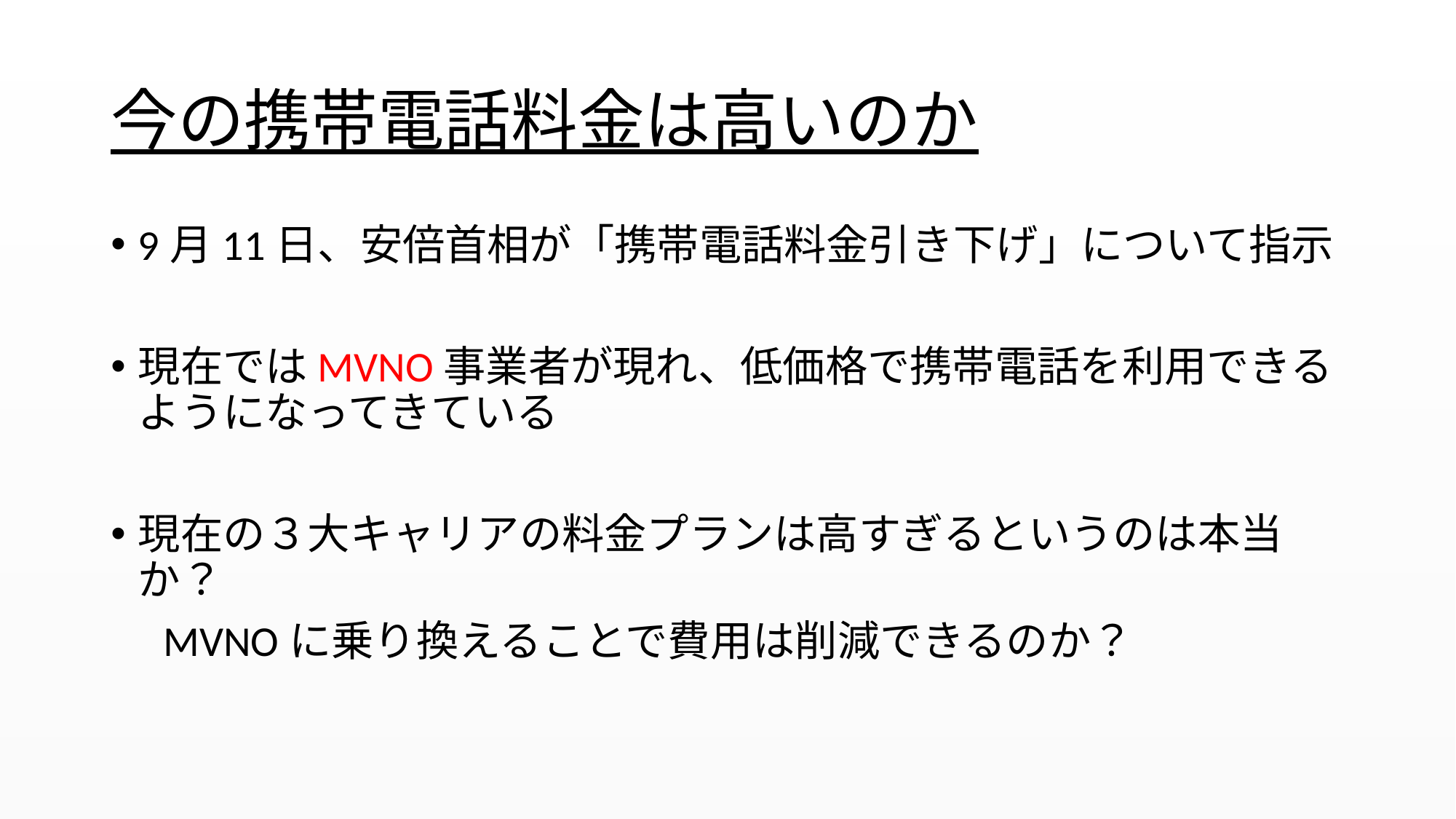

# 今の携帯電話料金は高いのか
9月11日、安倍首相が「携帯電話料金引き下げ」について指示

現在ではMVNO事業者が現れ、低価格で携帯電話を利用できるようになってきている

現在の３大キャリアの料金プランは高すぎるというのは本当か？
　MVNOに乗り換えることで費用は削減できるのか？